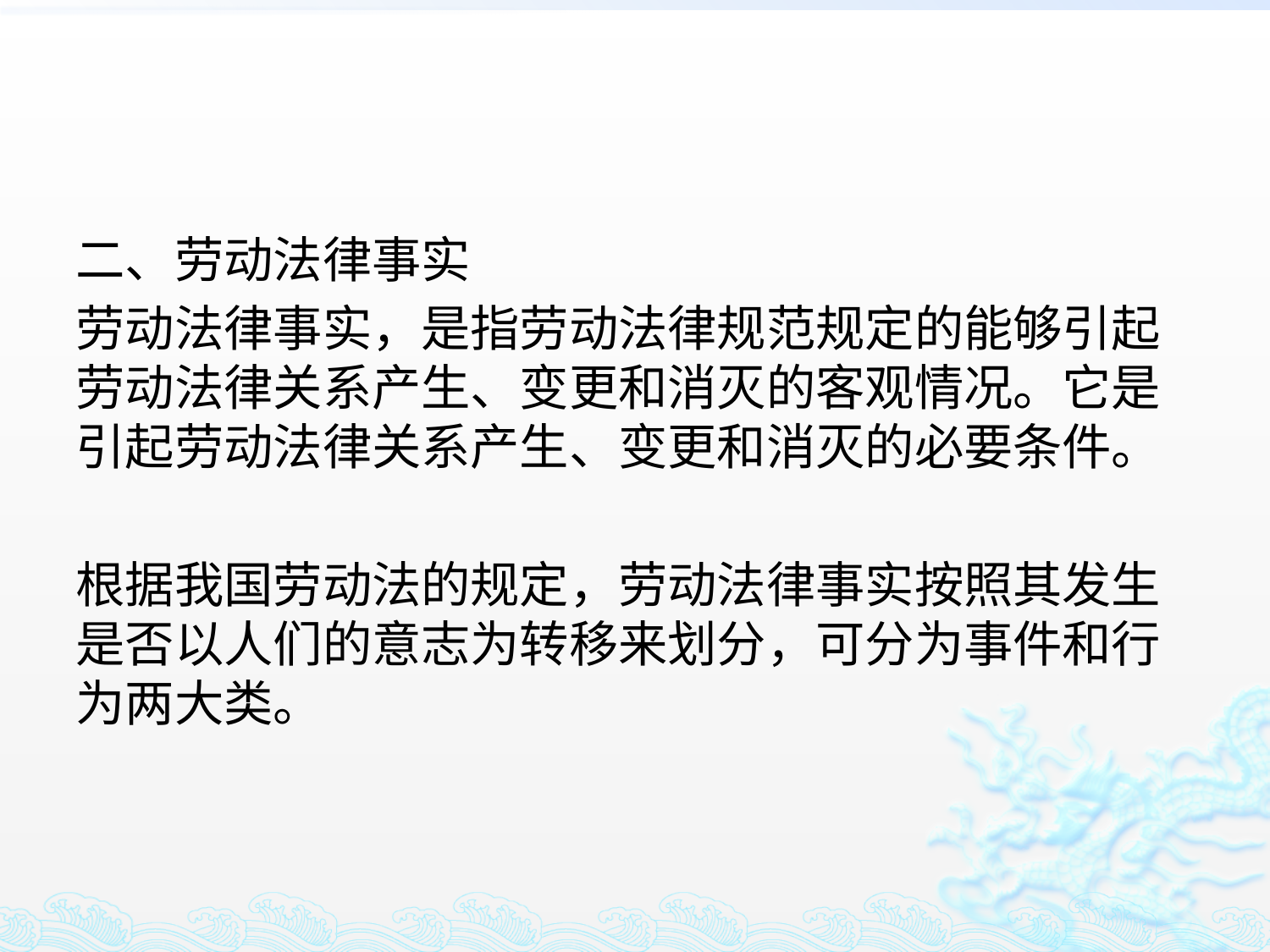

#
二、劳动法律事实
劳动法律事实，是指劳动法律规范规定的能够引起劳动法律关系产生、变更和消灭的客观情况。它是引起劳动法律关系产生、变更和消灭的必要条件。

根据我国劳动法的规定，劳动法律事实按照其发生是否以人们的意志为转移来划分，可分为事件和行为两大类。